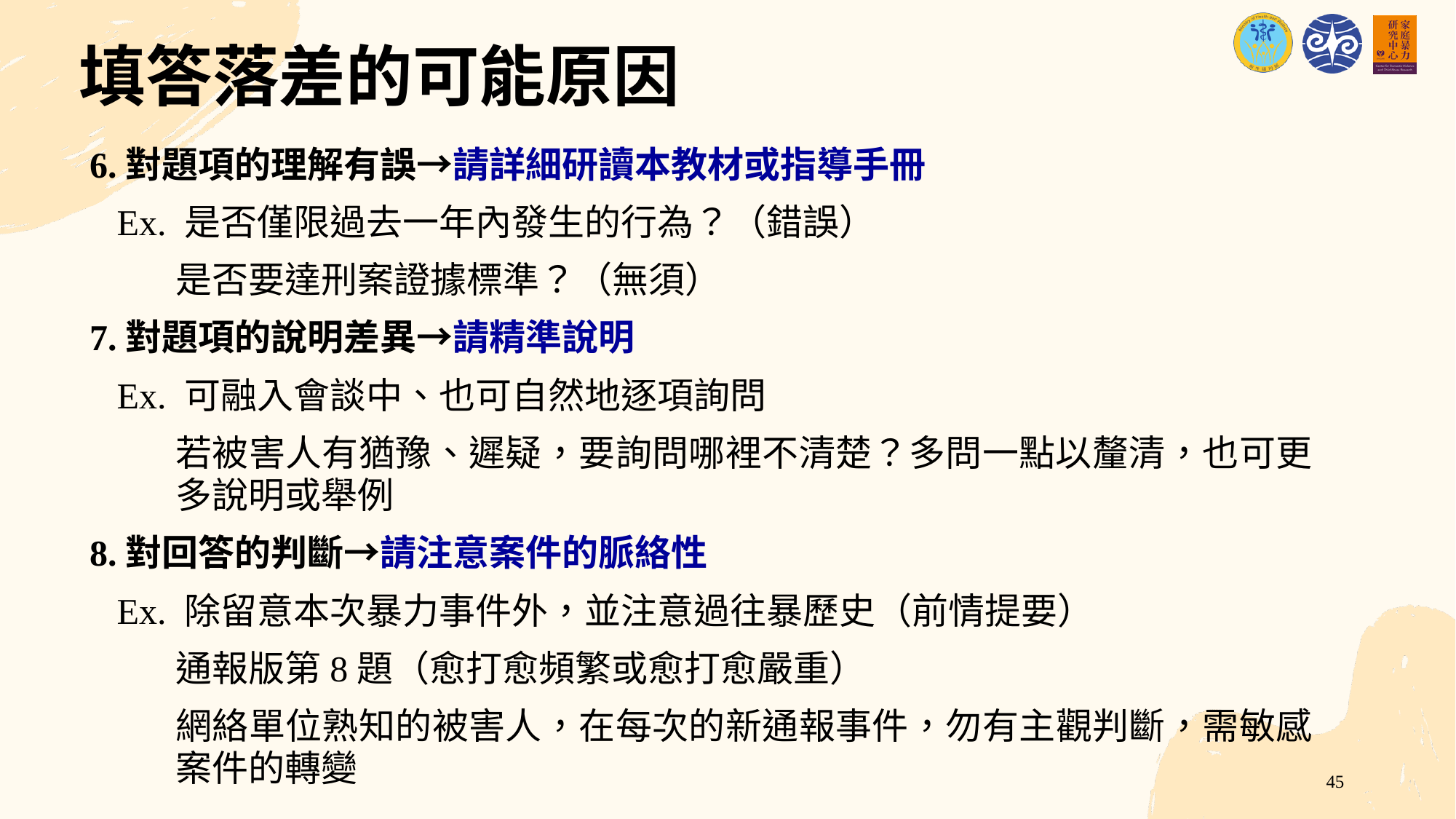

# 填答落差的可能原因
6.對題項的理解有誤→請詳細研讀本教材或指導手冊
   Ex. 是否僅限過去一年內發生的行為？（錯誤）
是否要達刑案證據標準？（無須）
7.對題項的說明差異→請精準說明
   Ex. 可融入會談中、也可自然地逐項詢問
若被害人有猶豫、遲疑，要詢問哪裡不清楚？多問一點以釐清，也可更多說明或舉例
8.對回答的判斷→請注意案件的脈絡性
   Ex. 除留意本次暴力事件外，並注意過往暴歷史（前情提要）
通報版第8題（愈打愈頻繁或愈打愈嚴重）
網絡單位熟知的被害人，在每次的新通報事件，勿有主觀判斷，需敏感案件的轉變
45